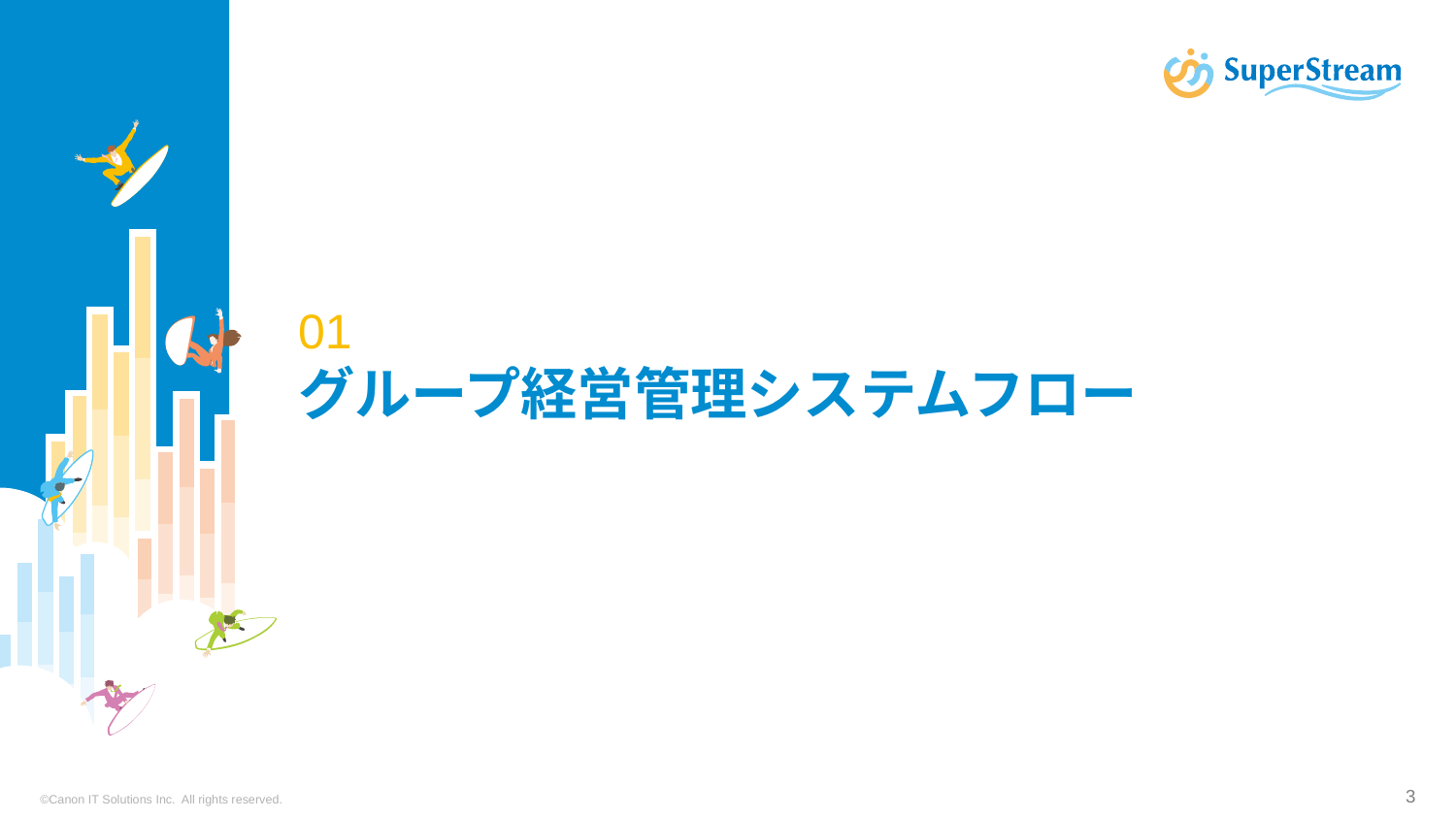

# 01 グループ経営管理システムフロー
©Canon IT Solutions Inc.  All rights reserved.
3